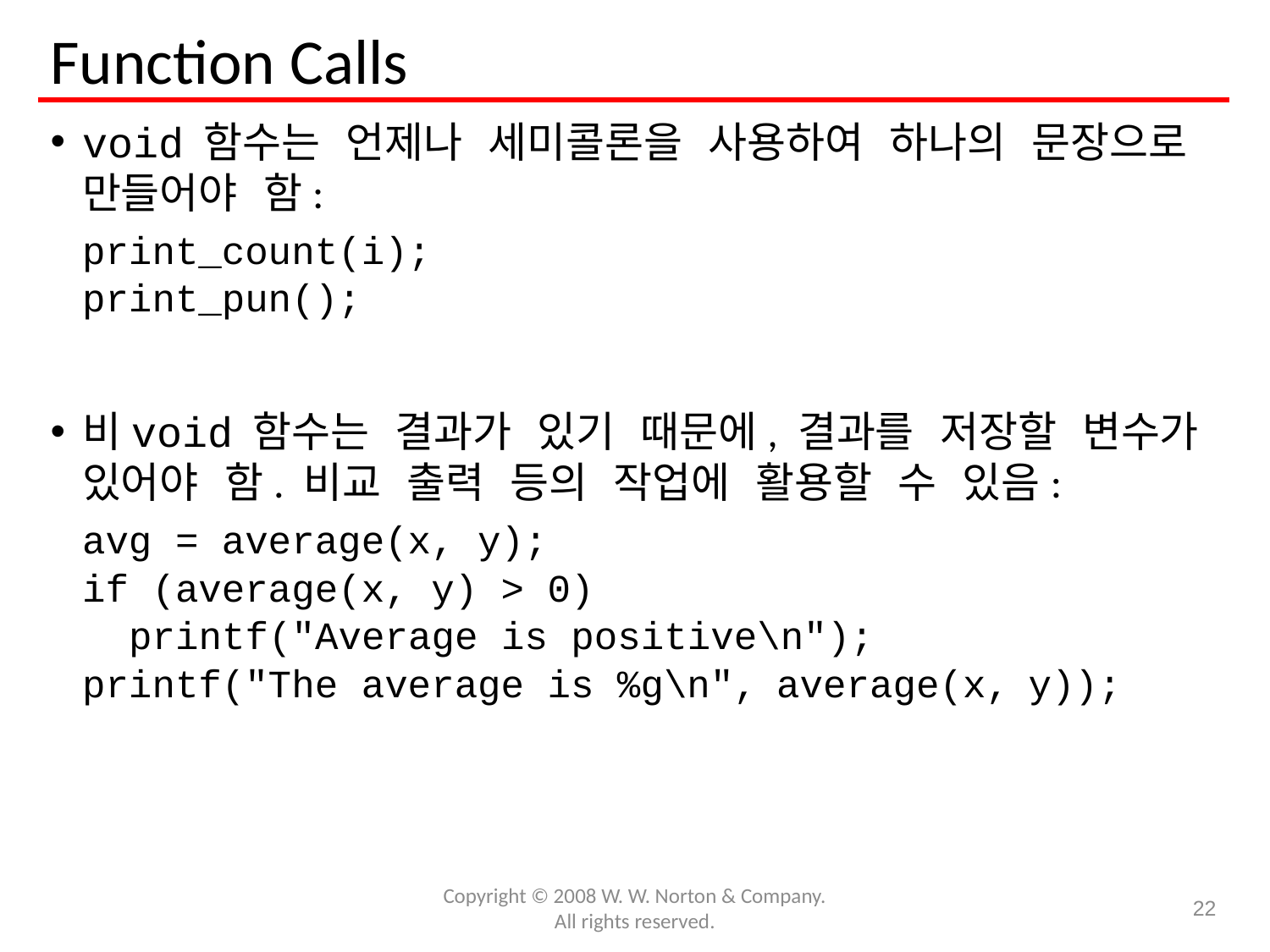

# Function Calls
void 함수는 언제나 세미콜론을 사용하여 하나의 문장으로 만들어야 함:
	print_count(i);
	print_pun();

비void 함수는 결과가 있기 때문에, 결과를 저장할 변수가 있어야 함. 비교 출력 등의 작업에 활용할 수 있음:
	avg = average(x, y);
	if (average(x, y) > 0)
	  printf("Average is positive\n");
	printf("The average is %g\n", average(x, y));

Copyright © 2008 W. W. Norton & Company.
All rights reserved.
22